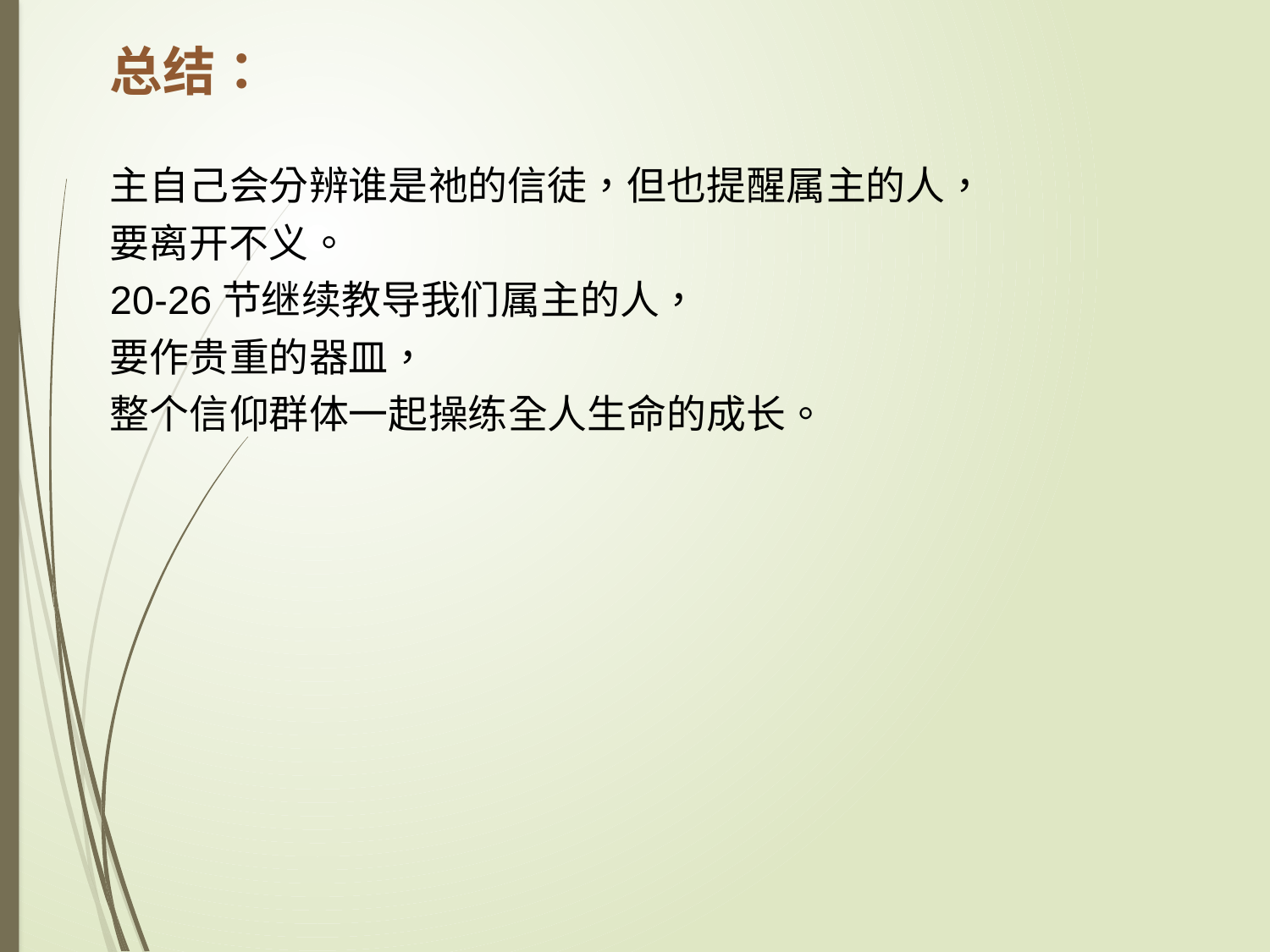

总结：‪
主自己会分辨谁是祂的信徒，但也提醒属主的人，
要离开不义。
20-26节继续教导我们属主的人，
要作贵重的器皿，
整个信仰群体一起操练全人生命的成长。